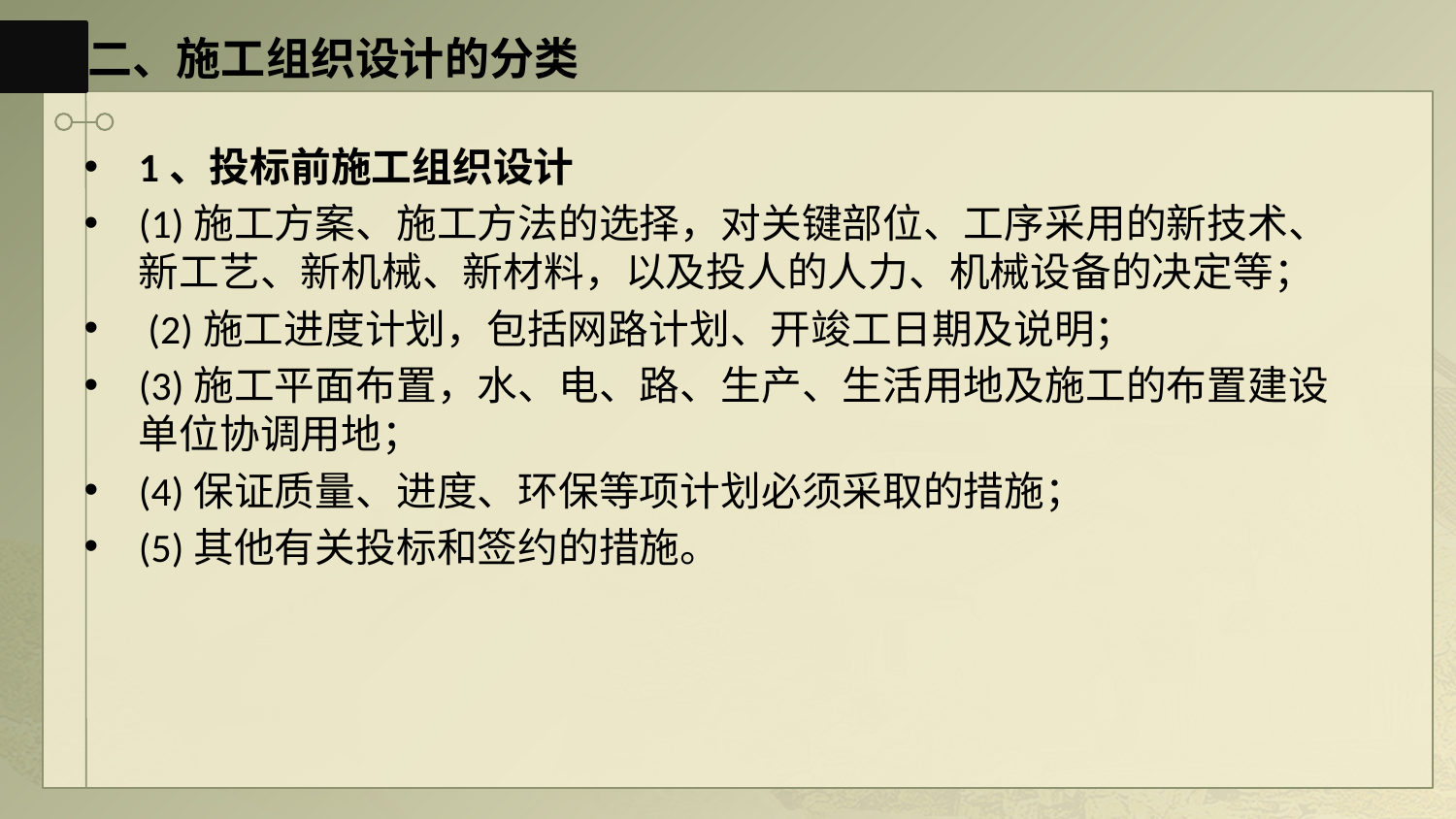

# 二、施工组织设计的分类
1、投标前施工组织设计
(1)施工方案、施工方法的选择，对关键部位、工序采用的新技术、新工艺、新机械、新材料，以及投人的人力、机械设备的决定等；
 (2)施工进度计划，包括网路计划、开竣工日期及说明；
(3)施工平面布置，水、电、路、生产、生活用地及施工的布置建设单位协调用地；
(4)保证质量、进度、环保等项计划必须采取的措施；
(5)其他有关投标和签约的措施。